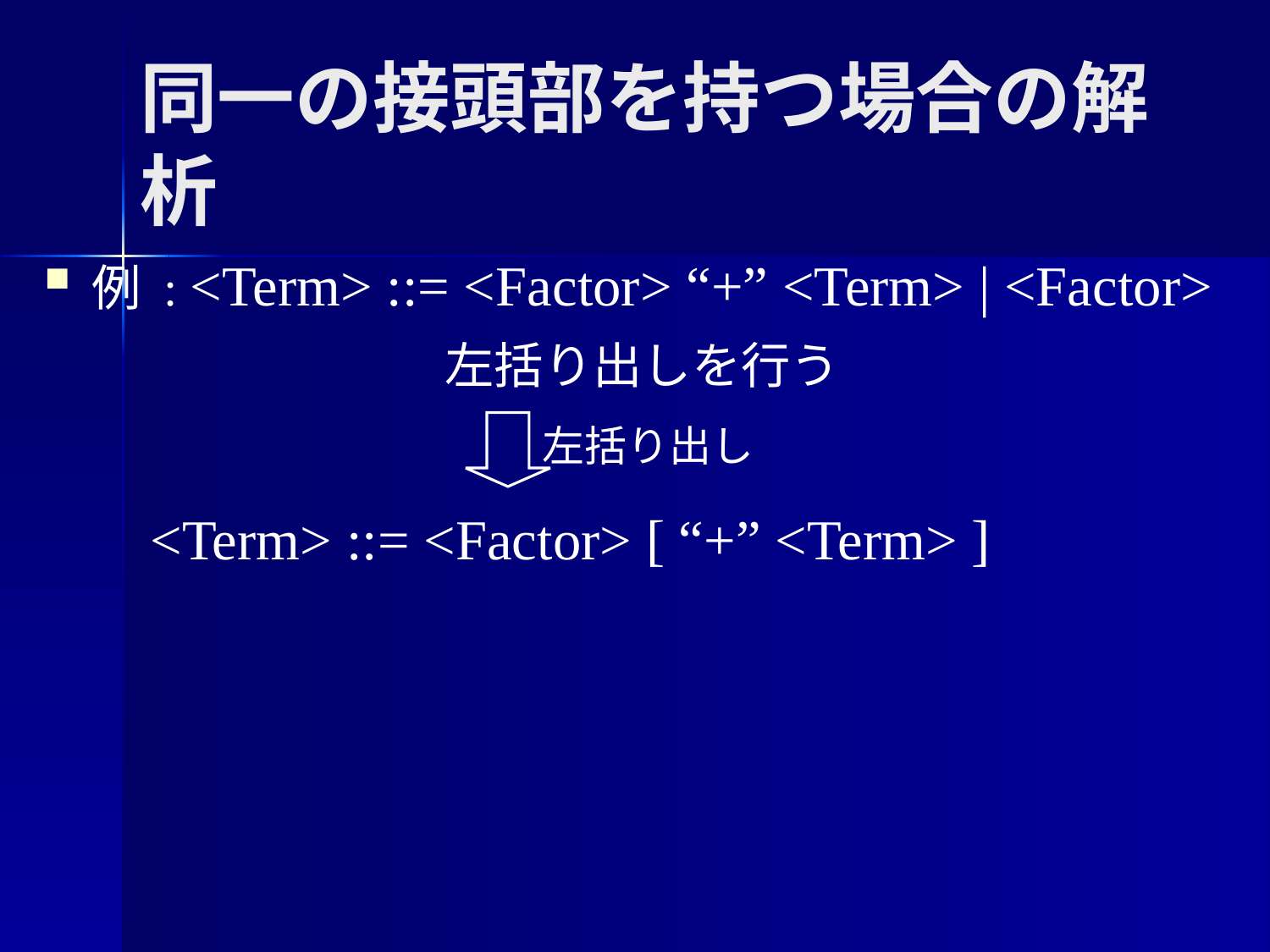

同一の接頭部を持つ場合の解析
例 : <Term> ::= <Factor> “+” <Term> | <Factor>
左括り出しを行う

左括り出し
<Term> ::= <Factor> [ “+” <Term> ]